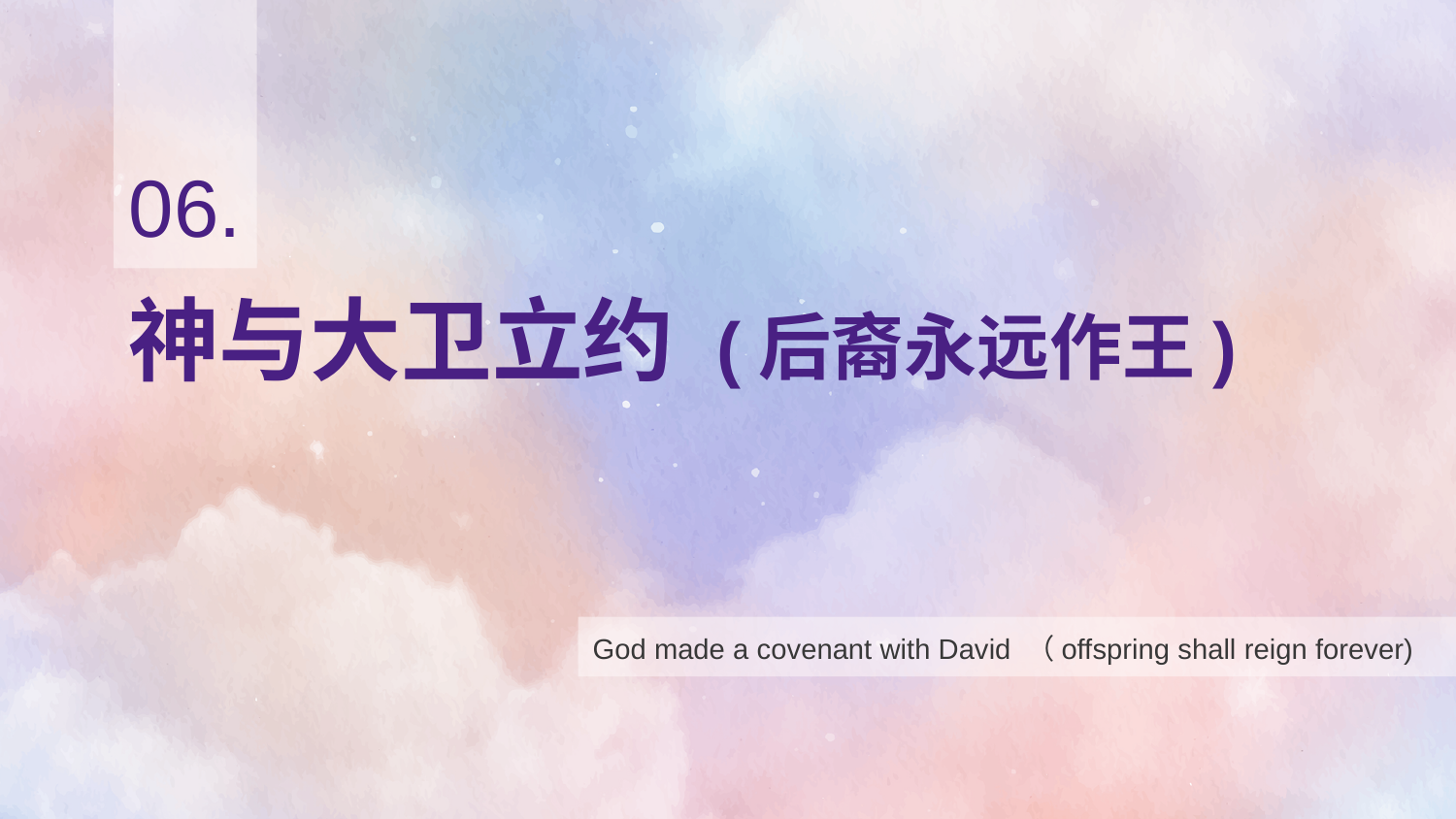

06.
# 神与大卫立约 (后裔永远作王)
God made a covenant with David （offspring shall reign forever)